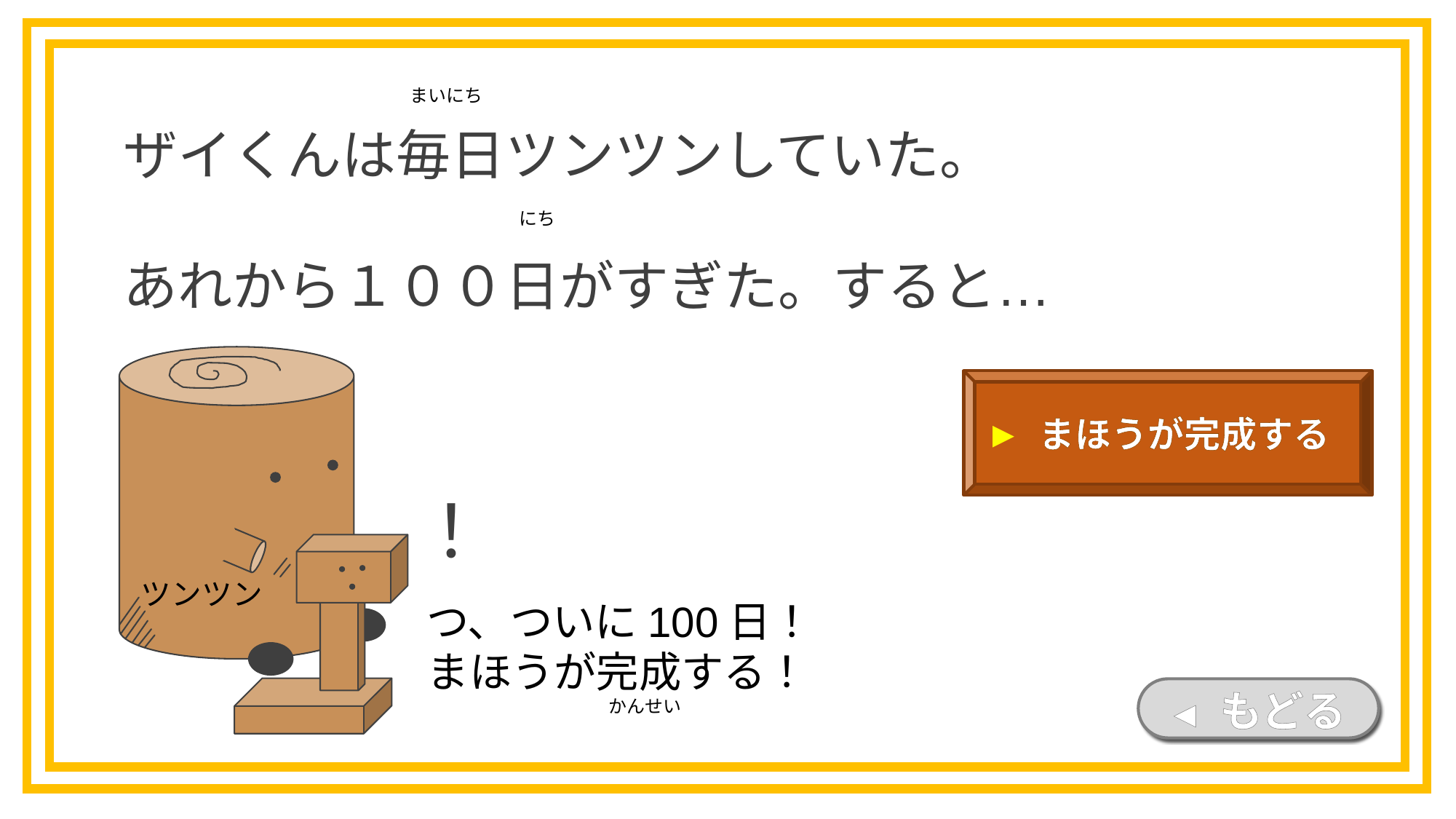

ザイくんは毎日ツンツンしていた。
あれから１００日がすぎた。すると…
まいにち
にち

► まほうが完成する
！

ツンツン
つ、ついに100日！
まほうが完成する！
◄ もどる

かんせい